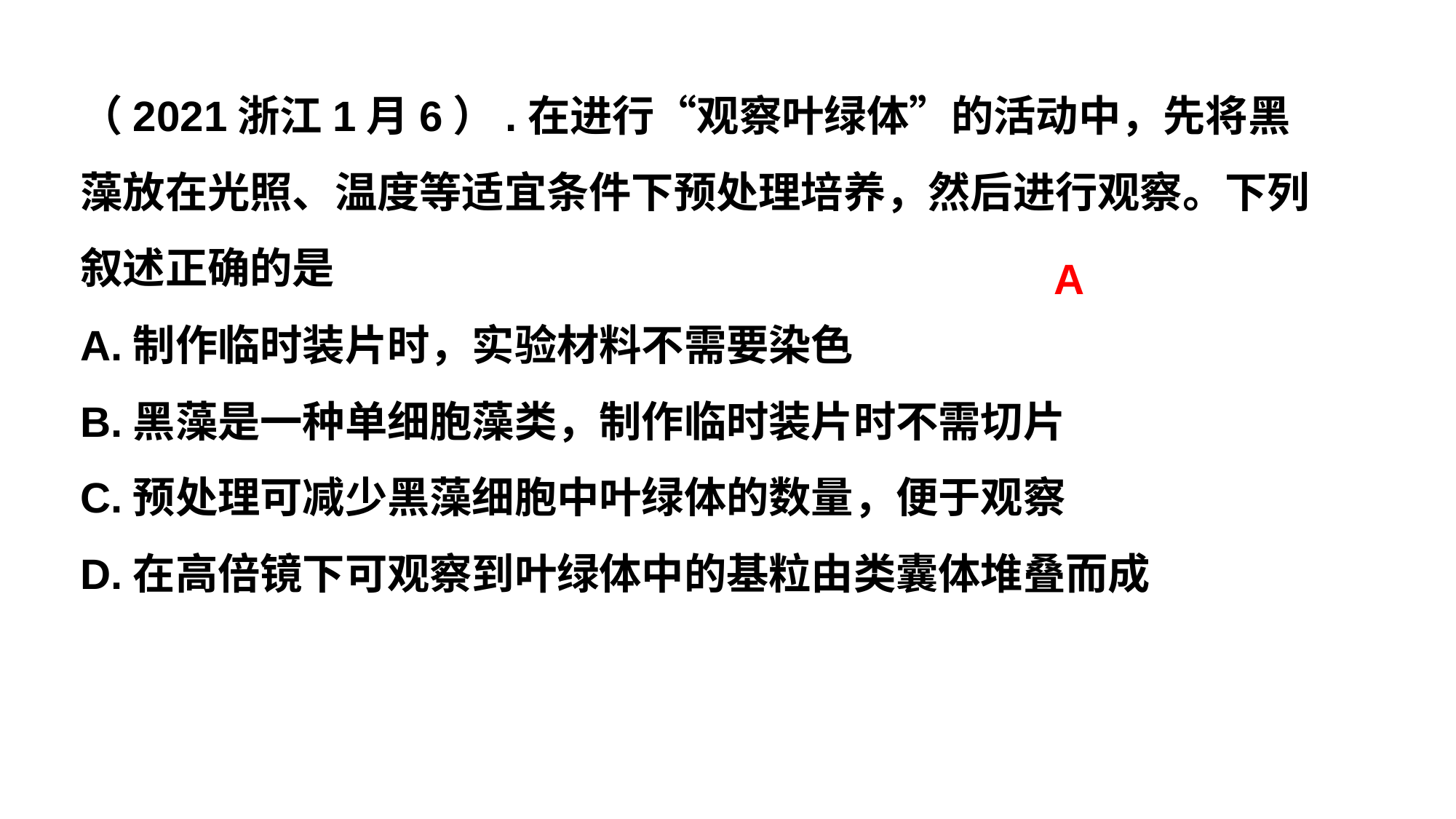

（2021浙江1月6）.在进行“观察叶绿体”的活动中，先将黑藻放在光照、温度等适宜条件下预处理培养，然后进行观察。下列叙述正确的是
A.制作临时装片时，实验材料不需要染色
B.黑藻是一种单细胞藻类，制作临时装片时不需切片
C.预处理可减少黑藻细胞中叶绿体的数量，便于观察
D.在高倍镜下可观察到叶绿体中的基粒由类囊体堆叠而成
A